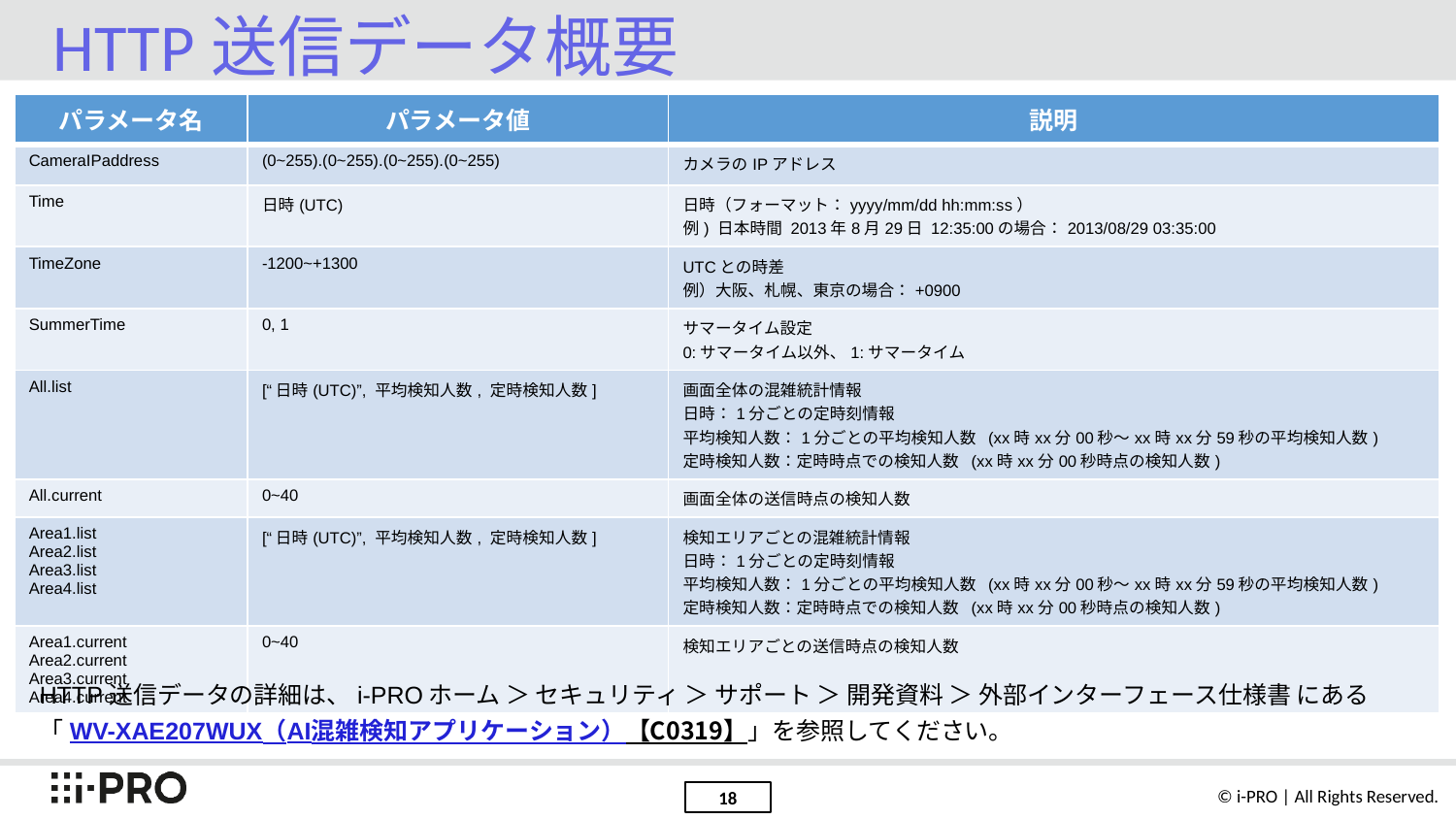

# HTTP送信データ概要
| パラメータ名 | パラメータ値 | 説明 |
| --- | --- | --- |
| CameraIPaddress | (0~255).(0~255).(0~255).(0~255) | カメラのIPアドレス |
| Time | 日時(UTC) | 日時（フォーマット：yyyy/mm/dd hh:mm:ss） 例) 日本時間 2013年8月29日 12:35:00の場合：2013/08/29 03:35:00 |
| TimeZone | -1200~+1300 | UTCとの時差 例）大阪、札幌、東京の場合：+0900 |
| SummerTime | 0, 1 | サマータイム設定 0:サマータイム以外、1:サマータイム |
| All.list | [“日時(UTC)”, 平均検知人数, 定時検知人数] | 画面全体の混雑統計情報 日時：1分ごとの定時刻情報 平均検知人数：1分ごとの平均検知人数 (xx時xx分00秒～xx時xx分59秒の平均検知人数) 定時検知人数：定時時点での検知人数 (xx時xx分00秒時点の検知人数) |
| All.current | 0~40 | 画面全体の送信時点の検知人数 |
| Area1.list Area2.list Area3.list Area4.list | [“日時(UTC)”, 平均検知人数, 定時検知人数] | 検知エリアごとの混雑統計情報 日時：1分ごとの定時刻情報 平均検知人数：1分ごとの平均検知人数 (xx時xx分00秒～xx時xx分59秒の平均検知人数) 定時検知人数：定時時点での検知人数 (xx時xx分00秒時点の検知人数) |
| Area1.current Area2.current Area3.current Area4.current | 0~40 | 検知エリアごとの送信時点の検知人数 |
HTTP送信データの詳細は、i-PROホーム ＞ セキュリティ ＞ サポート ＞ 開発資料 ＞ 外部インターフェース仕様書 にある
「WV-XAE207WUX（AI混雑検知アプリケーション）【C0319】」を参照してください。